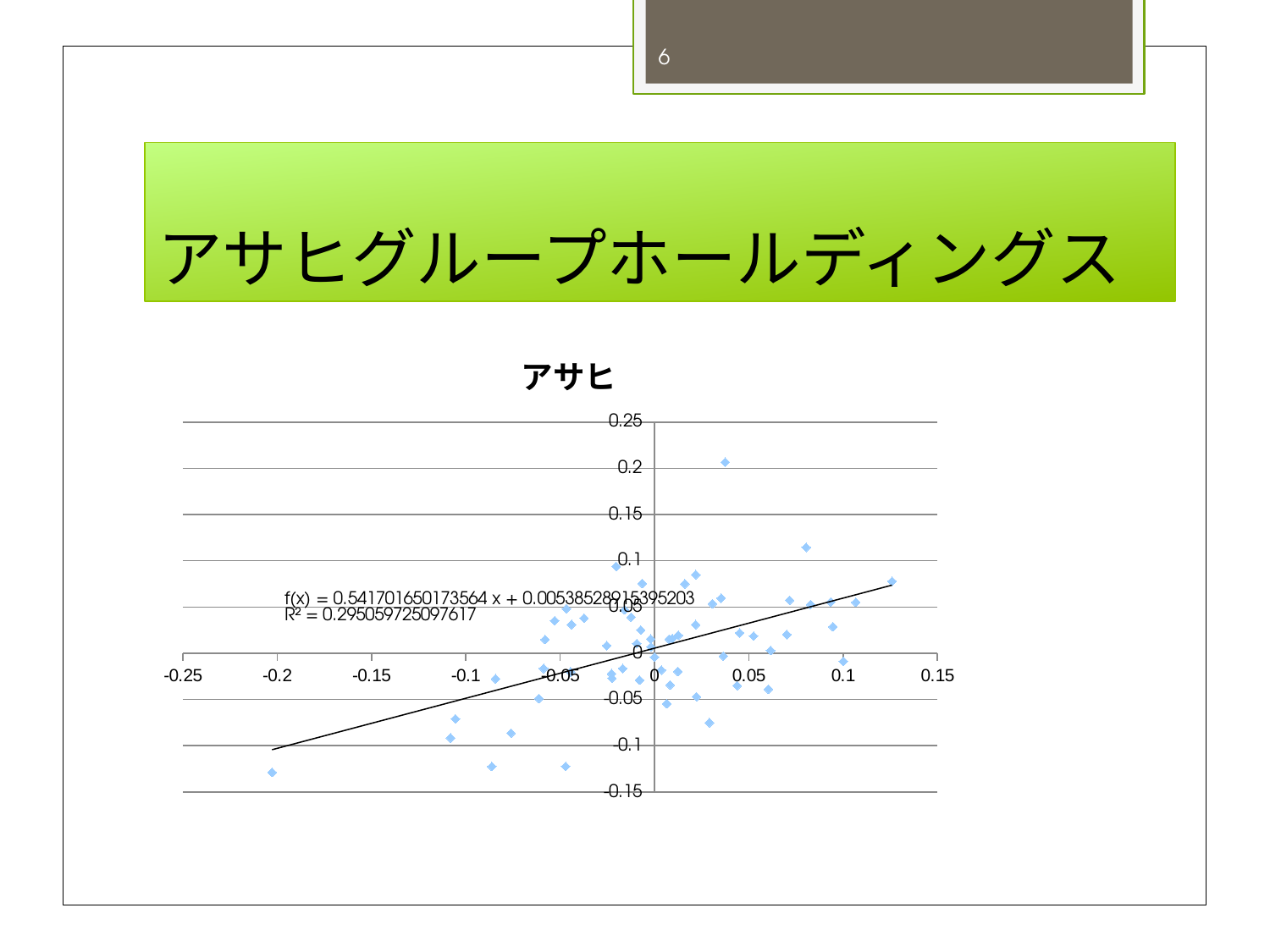

6
# アサヒグループホールディングス

### Chart:

| Category |  |
|---|---|